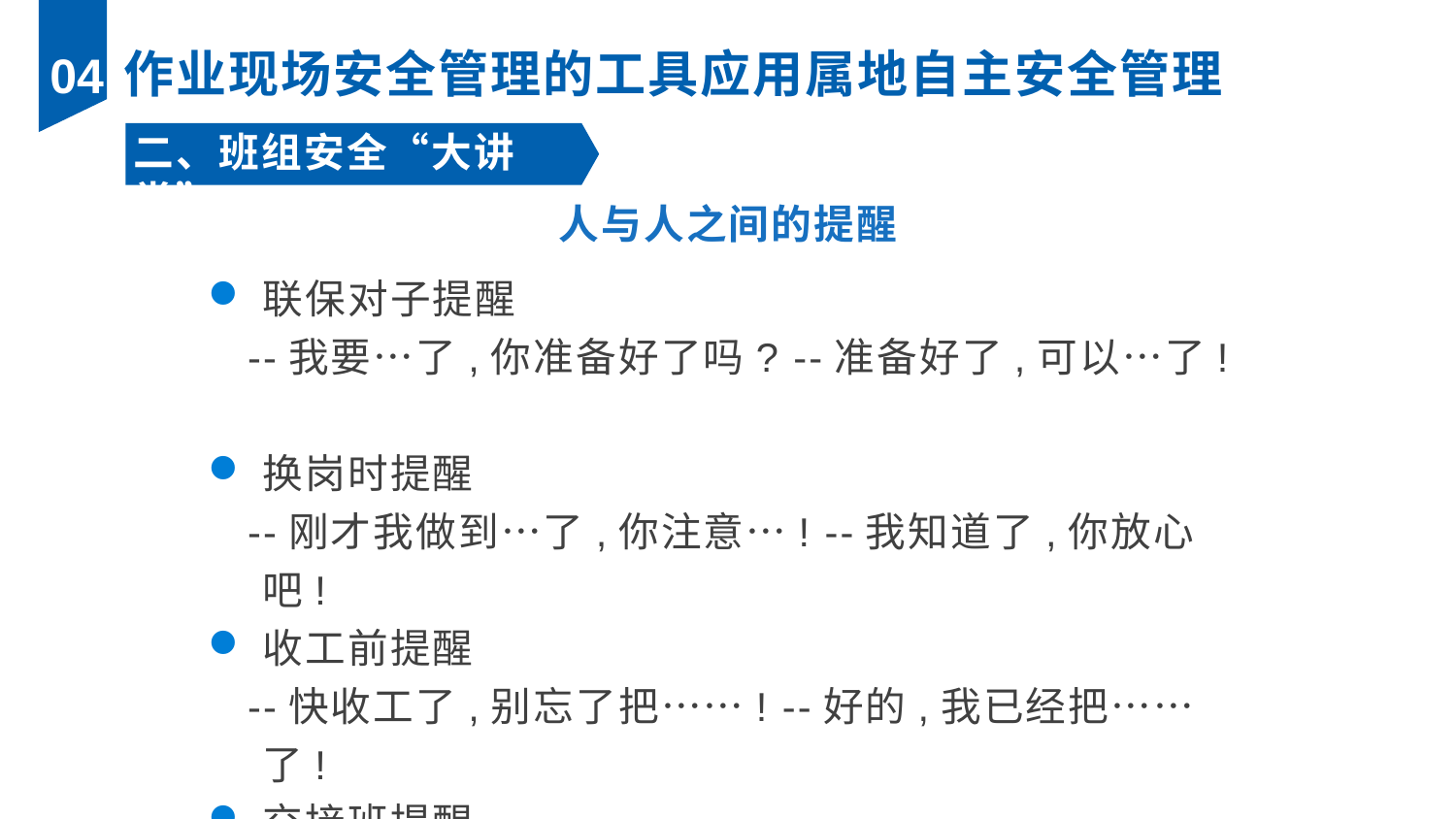

作业现场安全管理的工具应用属地自主安全管理
04
二、班组安全“大讲堂”

人与人之间的提醒
联保对子提醒
   --我要…了,你准备好了吗? --准备好了,可以…了!
换岗时提醒
   --刚才我做到…了,你注意…! --我知道了,你放心吧!
收工前提醒
   --快收工了,别忘了把……! --好的,我已经把……了!
交接班提醒
   --我们班发现…,请你们注意…! —记下了,马上安排!